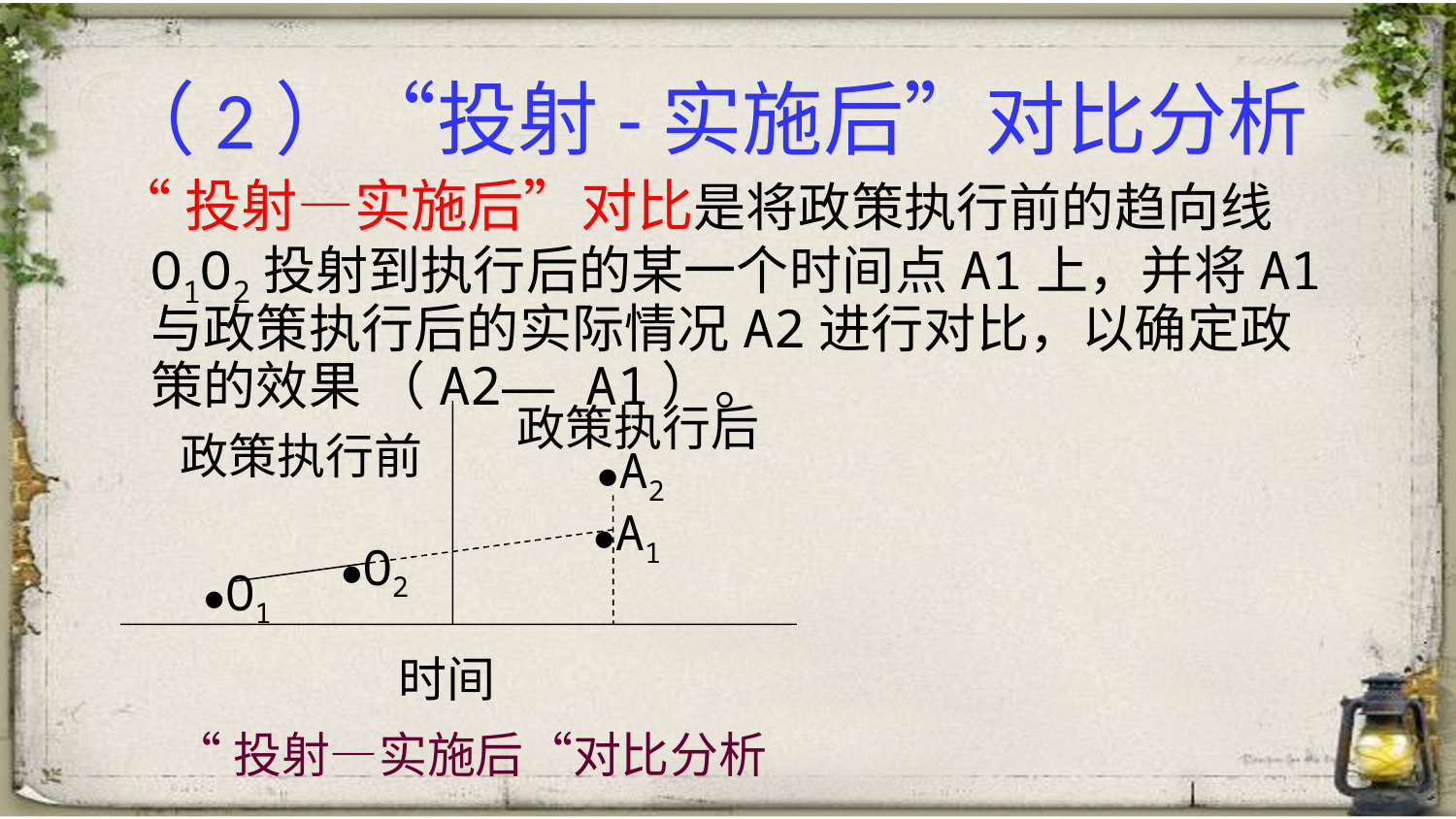

# （2）“投射-实施后”对比分析
“投射—实施后”对比是将政策执行前的趋向线O1O2投射到执行后的某一个时间点A1上，并将A1与政策执行后的实际情况A2进行对比，以确定政策的效果 （A2— A1）。

政策执行后

政策执行前
●A2
●A1

●O2

●O1

时间
“投射—实施后“对比分析